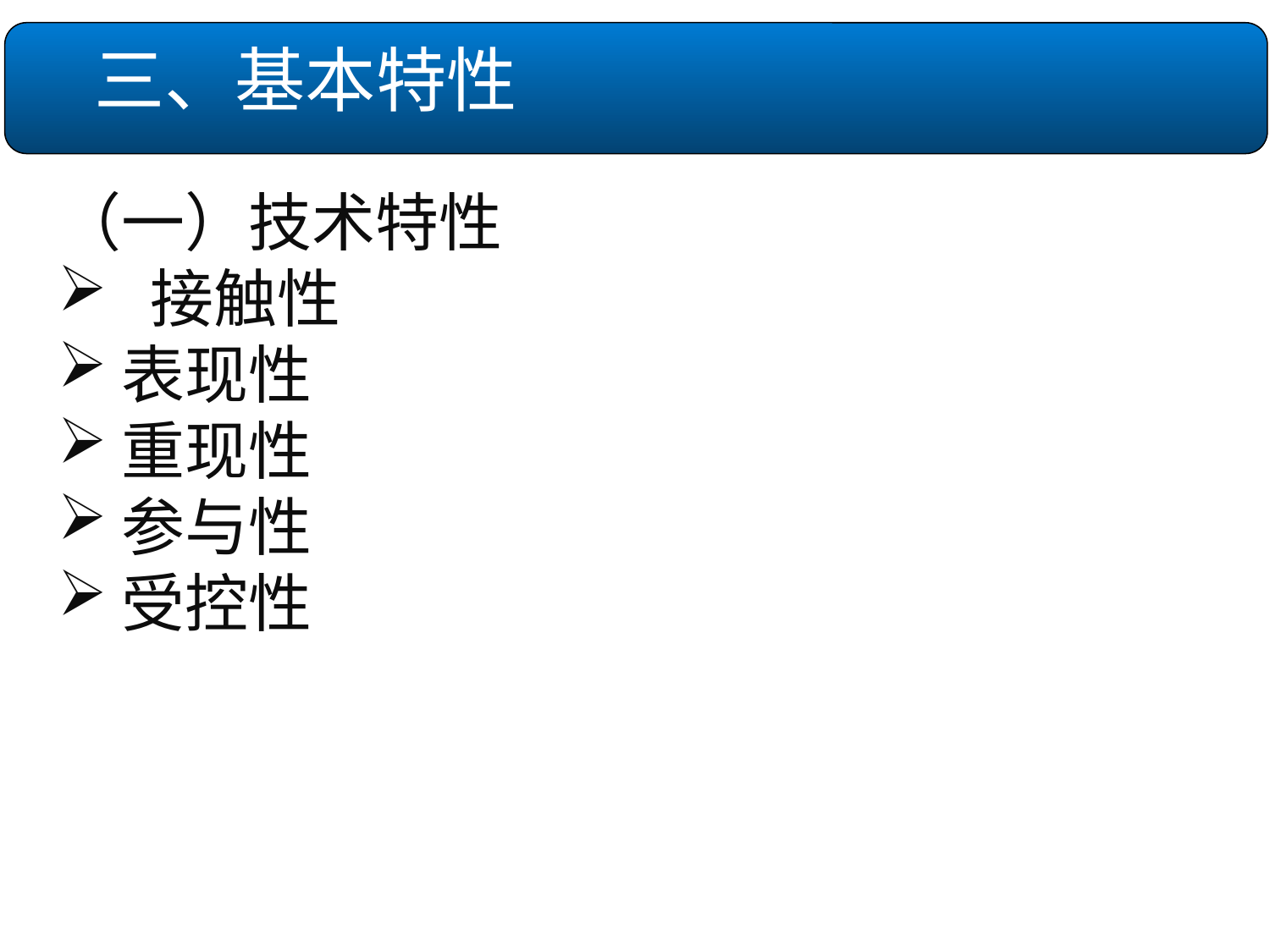

三、基本特性
（一）技术特性
 接触性
表现性
重现性
参与性
受控性